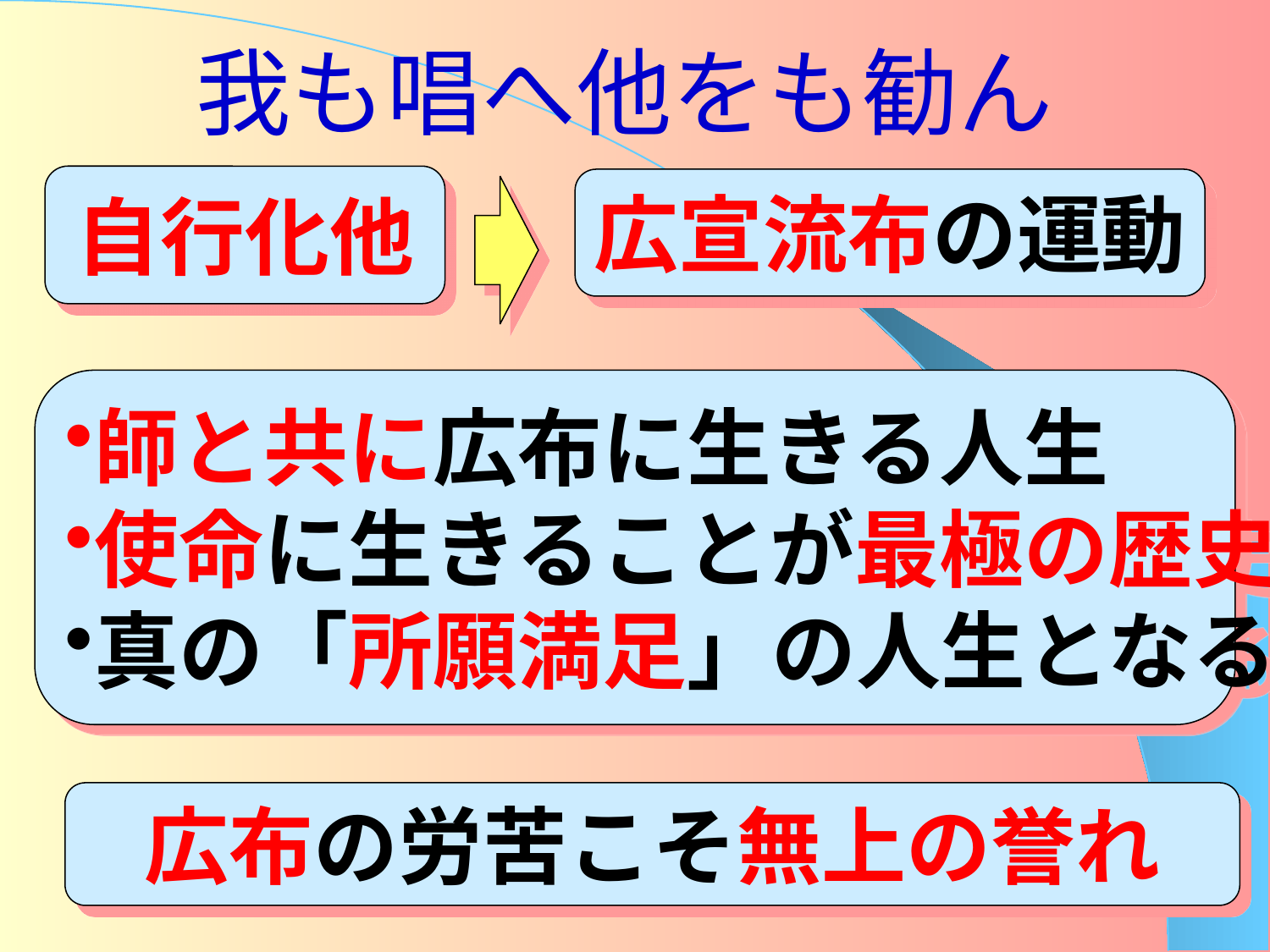

# 我も唱へ他をも勧ん
自行化他
広宣流布の運動

師と共に広布に生きる人生
使命に生きることが最極の歴史
真の「所願満足」の人生となる
広布の労苦こそ無上の誉れ